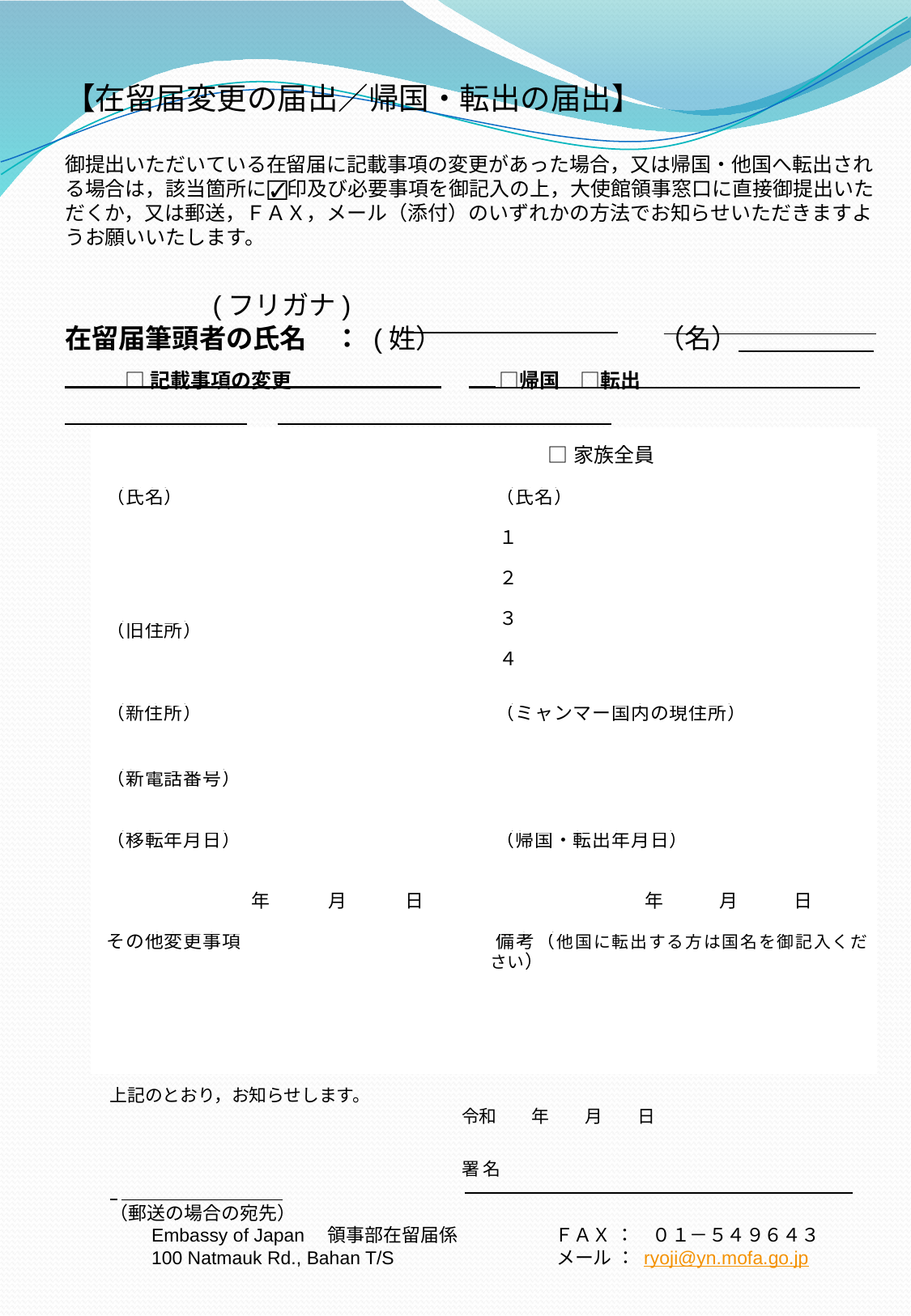

【在留届変更の届出／帰国・転出の届出】

御提出いただいている在留届に記載事項の変更があった場合，又は帰国・他国へ転出される場合は，該当箇所に☑印及び必要事項を御記入の上，大使館領事窓口に直接御提出いただくか，又は郵送，ＦＡＸ，メール（添付）のいずれかの方法でお知らせいただきますようお願いいたします。

　　　　　(フリガナ)
在留届筆頭者の氏名　： (姓）　　　　　　　　（名）
□記載事項の変更　　　　　　　　　　 □帰国　□転出

| □家族全員 |  |
| --- | --- |
| （氏名） | （氏名） １ 　　　　　　　　　　　　　　　　　　 ２ 　　　　　　　　　　　　　　　　　　 ３ ４ |
| （旧住所） |  |
| （新住所） | （ミャンマー国内の現住所） |
| （新電話番号） |  |
| （移転年月日） 　　　　　　　年　　　月　　　日 | （帰国・転出年月日） 　　　　　　　　年　　　月　　　日 |
| その他変更事項 | 備考（他国に転出する方は国名を御記入ください） |
上記のとおり，お知らせします。
　　　　　　　　　　　　　　　　　　　　令和　　年　　月　　日

　　　　　　　　　　　　　　　　　　　　署 名

（郵送の場合の宛先）
　　Embassy of Japan　領事部在留届係　　　　　 ＦＡＸ ：　０１－５４９６４３
　　100 Natmauk Rd., Bahan T/S　　　　　　　　  メール ： ryoji@yn.mofa.go.jp